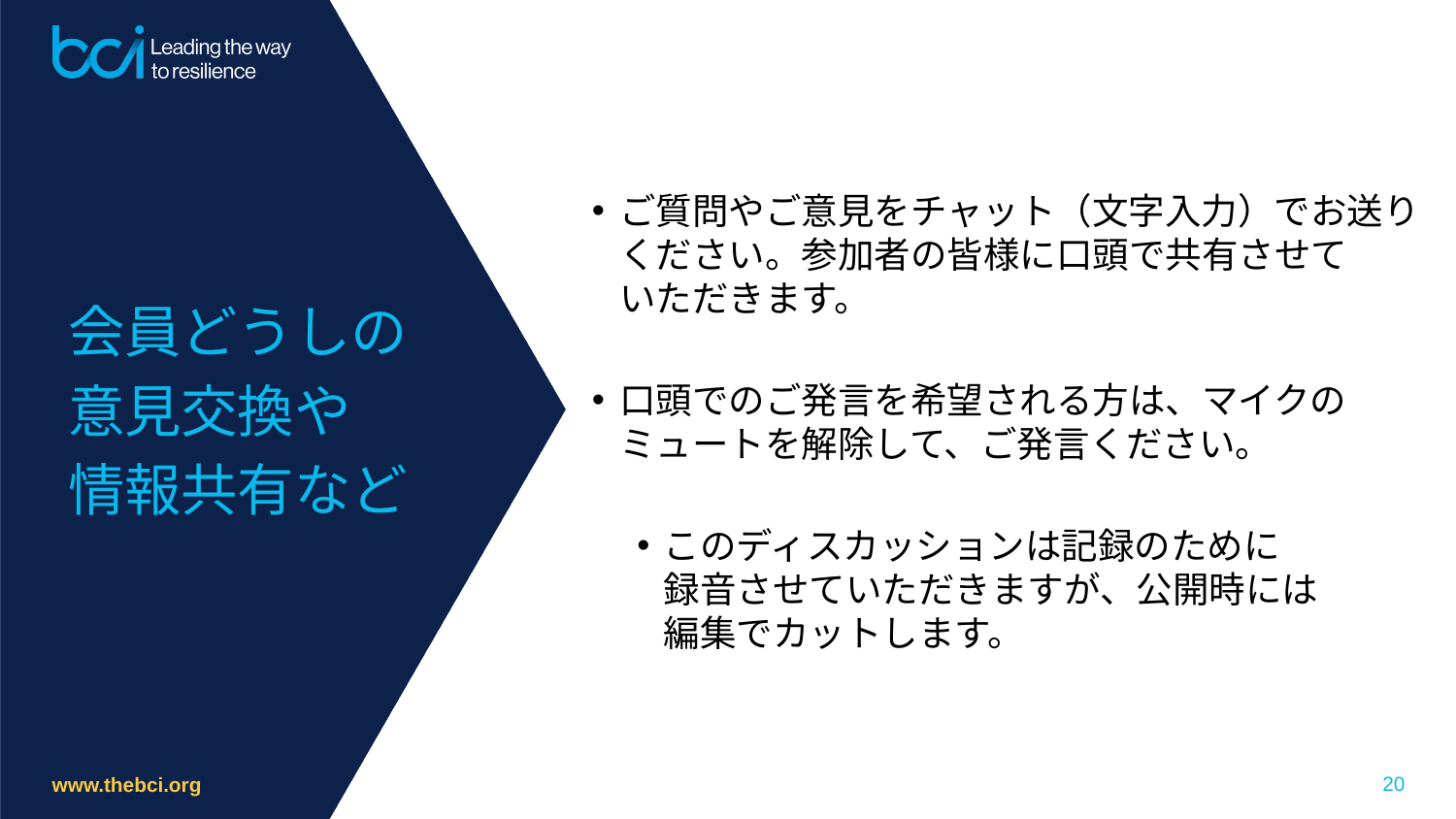

会員どうしの
意見交換や
情報共有など

ご質問やご意見をチャット（文字入力）でお送り
ください。参加者の皆様に口頭で共有させて
いただきます。

口頭でのご発言を希望される方は、マイクのミュートを解除して、ご発言ください。

このディスカッションは記録のために
録音させていただきますが、公開時には
編集でカットします。